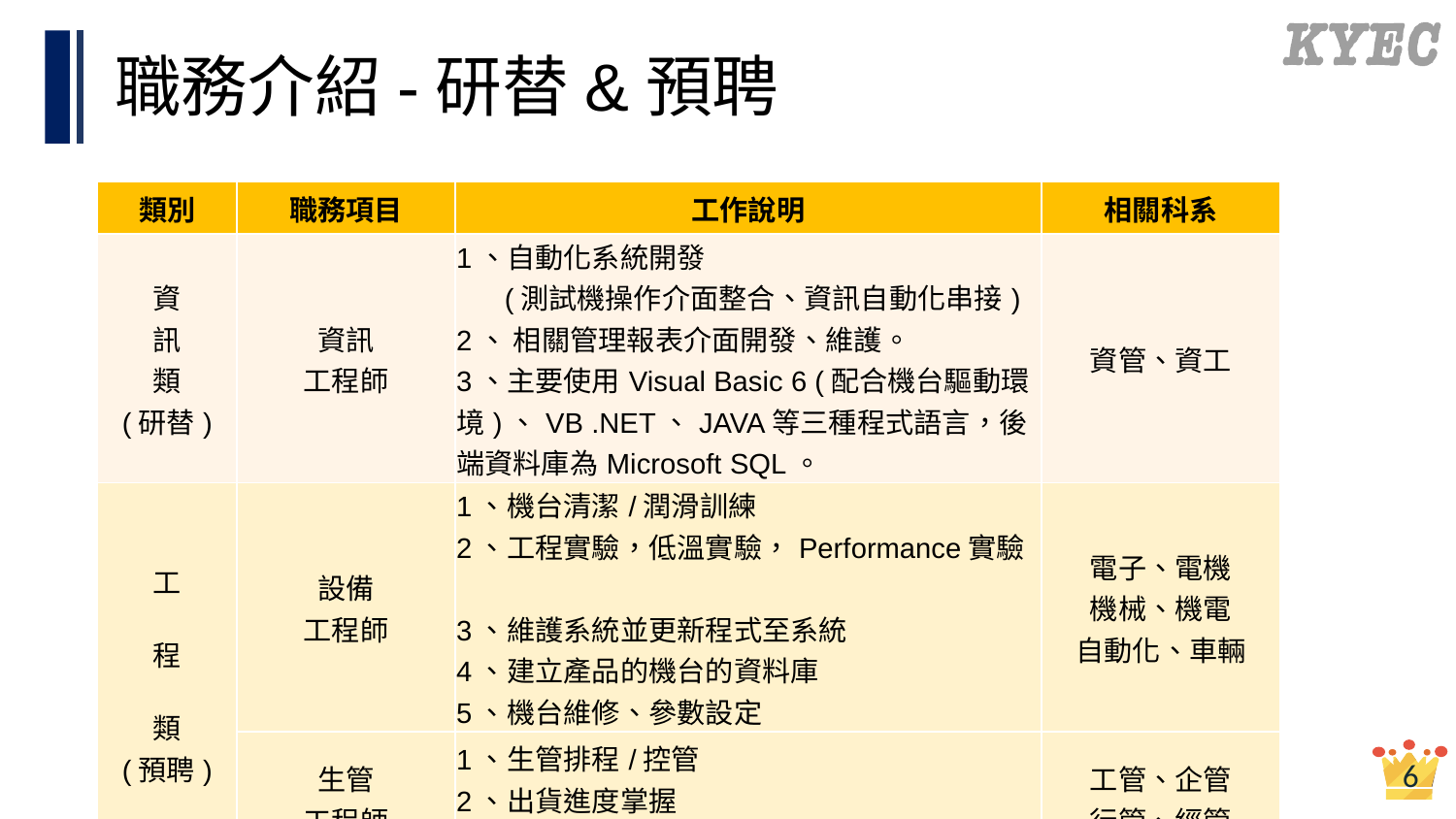

# 職務介紹-研替&預聘
| 類別 | 職務項目 | 工作說明 | 相關科系 |
| --- | --- | --- | --- |
| 資 訊 類 (研替) | 資訊 工程師 | 1、自動化系統開發 (測試機操作介面整合、資訊自動化串接) 2、 相關管理報表介面開發、維護。 3、主要使用Visual Basic 6 (配合機台驅動環境)、VB .NET、JAVA等三種程式語言，後端資料庫為Microsoft SQL。 | 資管、資工 |
| 工 程 類 (預聘) | 設備 工程師 | 1、機台清潔/潤滑訓練 2、工程實驗，低溫實驗，Performance實驗 3、維護系統並更新程式至系統 4、建立產品的機台的資料庫 5、機台維修、參數設定 | 電子、電機 機械、機電 自動化、車輛 |
|  | 生管 工程師 | 1、生管排程/控管 2、出貨進度掌握 3、客戶報表製作 | 工管、企管 行管、經管 |